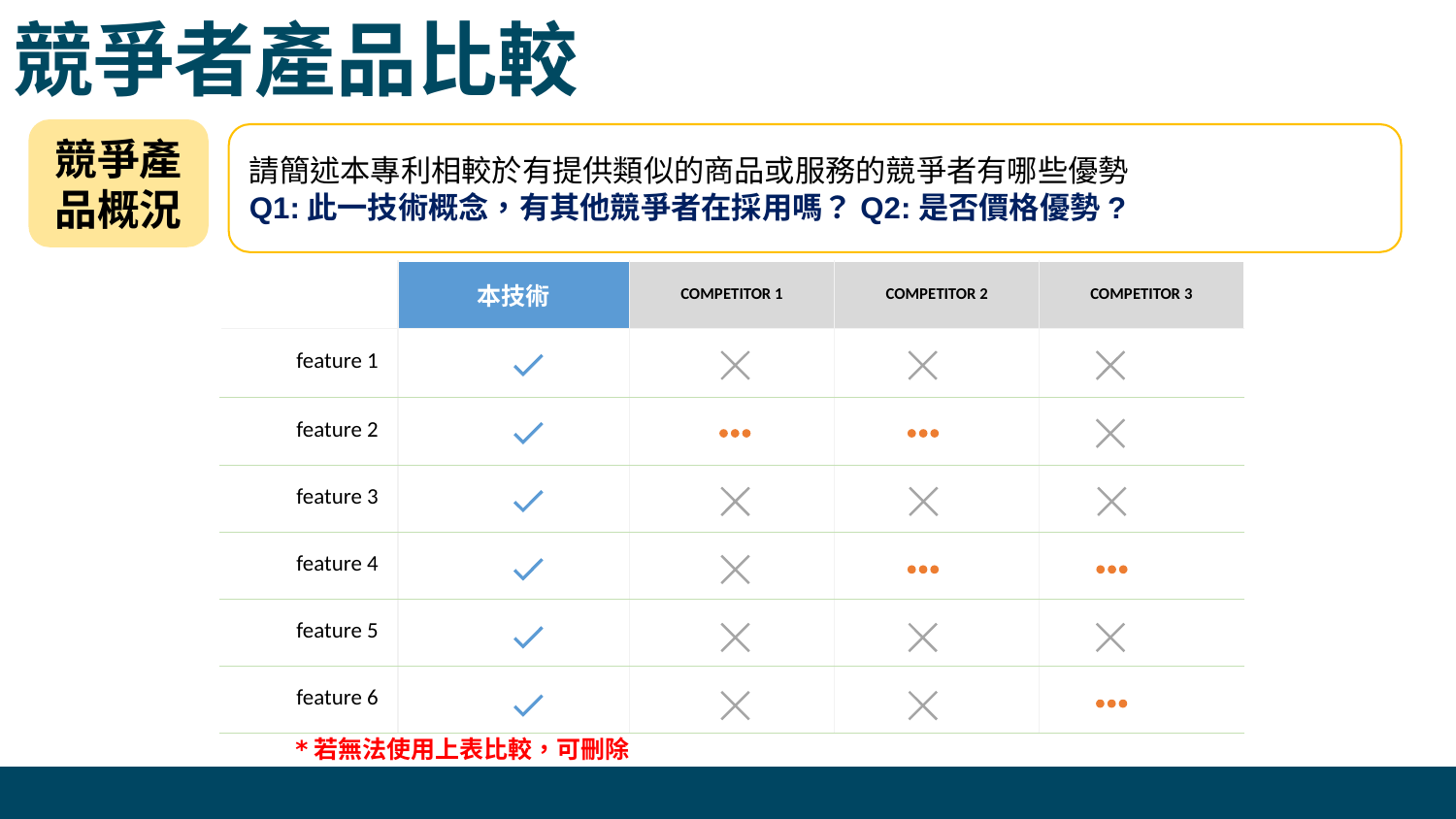

競爭者產品比較
競爭產品概況
請簡述本專利相較於有提供類似的商品或服務的競爭者有哪些優勢
Q1:此一技術概念，有其他競爭者在採用嗎？Q2:是否價格優勢?
|  | 本技術 | COMPETITOR 1 | COMPETITOR 2 | COMPETITOR 3 |
| --- | --- | --- | --- | --- |
| feature 1 |  |  |  |  |
| feature 2 |  |  |  |  |
| feature 3 |  |  |  |  |
| feature 4 |  |  |  |  |
| feature 5 |  |  |  |  |
| feature 6 |  |  |  |  |

*若無法使用上表比較，可刪除